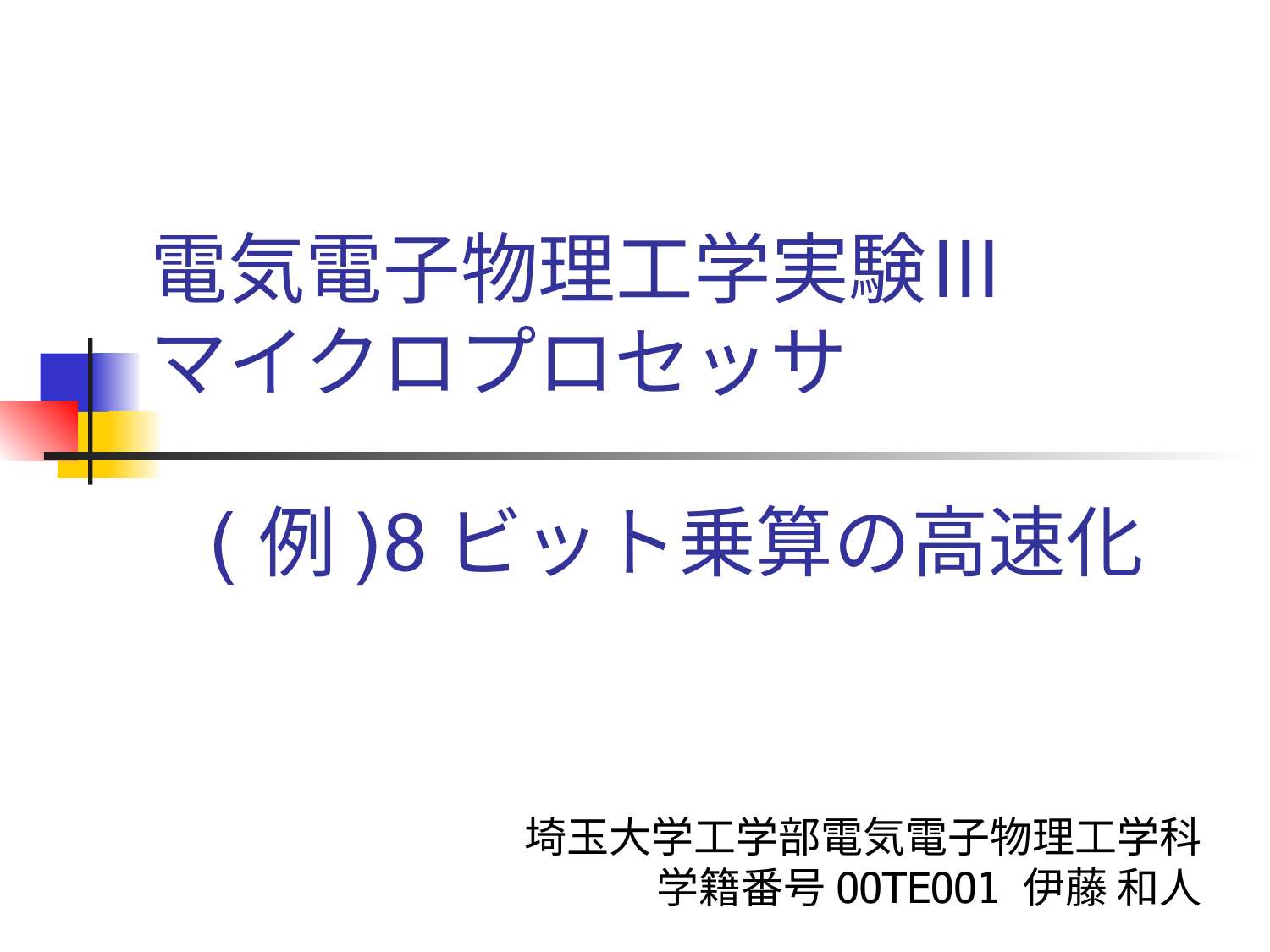

# 電気電子物理工学実験Ⅲ マイクロプロセッサ
(例)8ビット乗算の高速化
埼玉大学工学部電気電子物理工学科
学籍番号00TE001 伊藤 和人